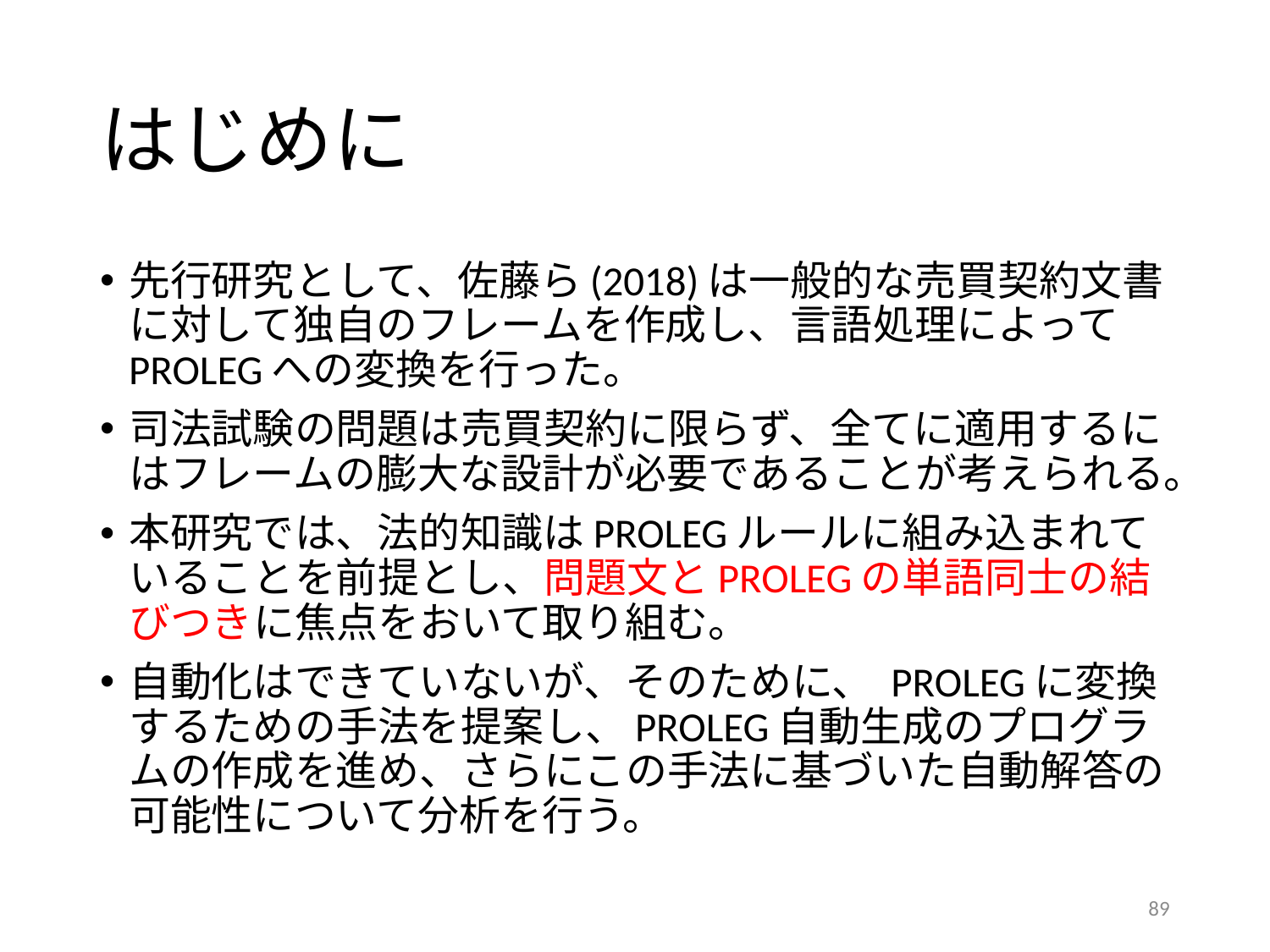

# はじめに
先行研究として、佐藤ら(2018)は一般的な売買契約文書に対して独自のフレームを作成し、言語処理によってPROLEGへの変換を行った。
司法試験の問題は売買契約に限らず、全てに適用するにはフレームの膨大な設計が必要であることが考えられる。
本研究では、法的知識はPROLEGルールに組み込まれていることを前提とし、問題文とPROLEGの単語同士の結びつきに焦点をおいて取り組む。
自動化はできていないが、そのために、 PROLEGに変換するための手法を提案し、PROLEG自動生成のプログラムの作成を進め、さらにこの手法に基づいた自動解答の可能性について分析を行う。
89